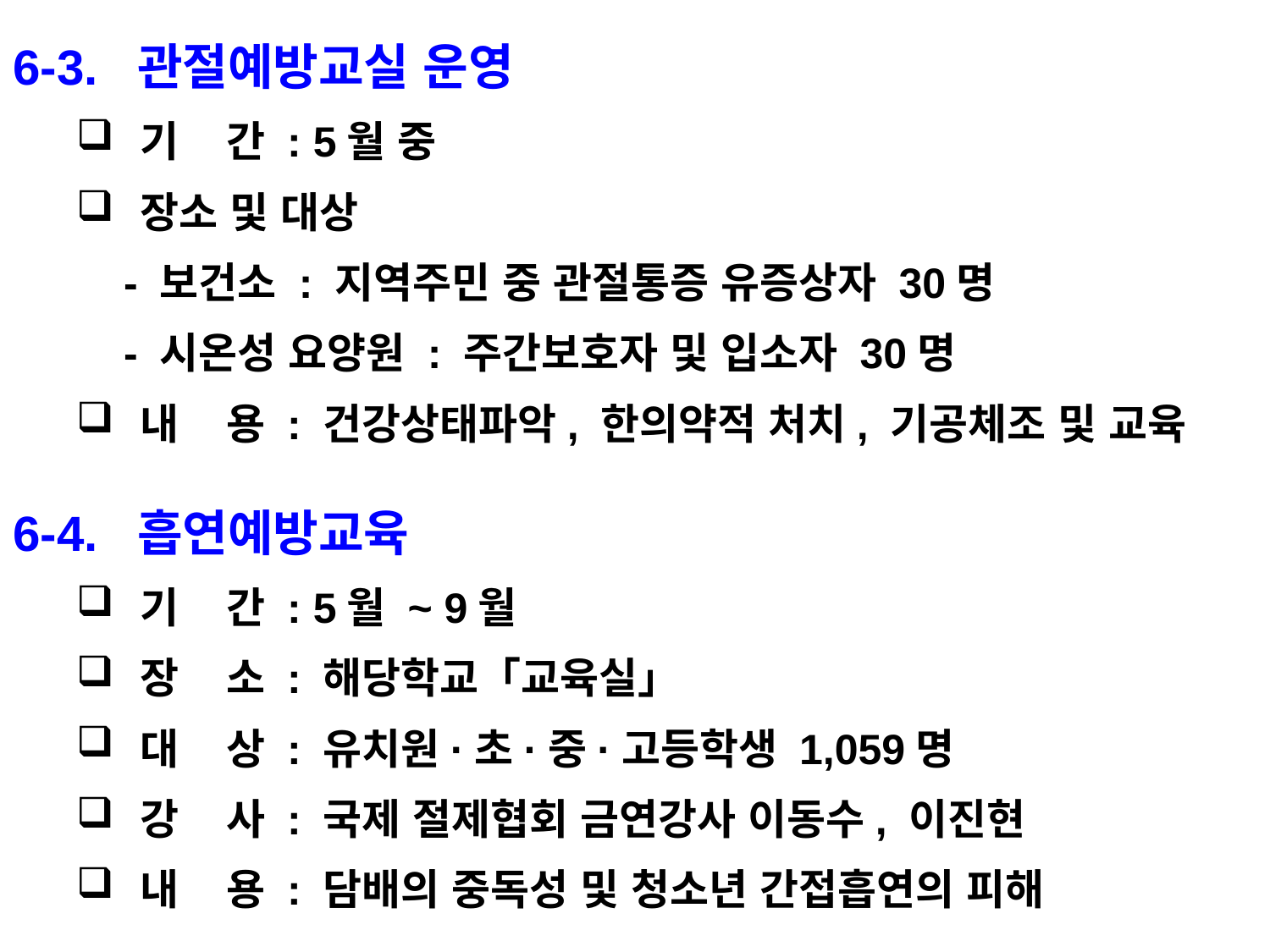

6-3.  관절예방교실 운영
기    간 : 5월 중
장소 및 대상
    - 보건소 : 지역주민 중 관절통증 유증상자 30명
    - 시온성 요양원 : 주간보호자 및 입소자 30명
내    용 : 건강상태파악, 한의약적 처치, 기공체조 및 교육
6-4.  흡연예방교육
기    간 : 5월 ~ 9월
장    소 : 해당학교「교육실」
대    상 : 유치원·초·중·고등학생 1,059명
강    사 : 국제 절제협회 금연강사 이동수, 이진현
내    용 : 담배의 중독성 및 청소년 간접흡연의 피해